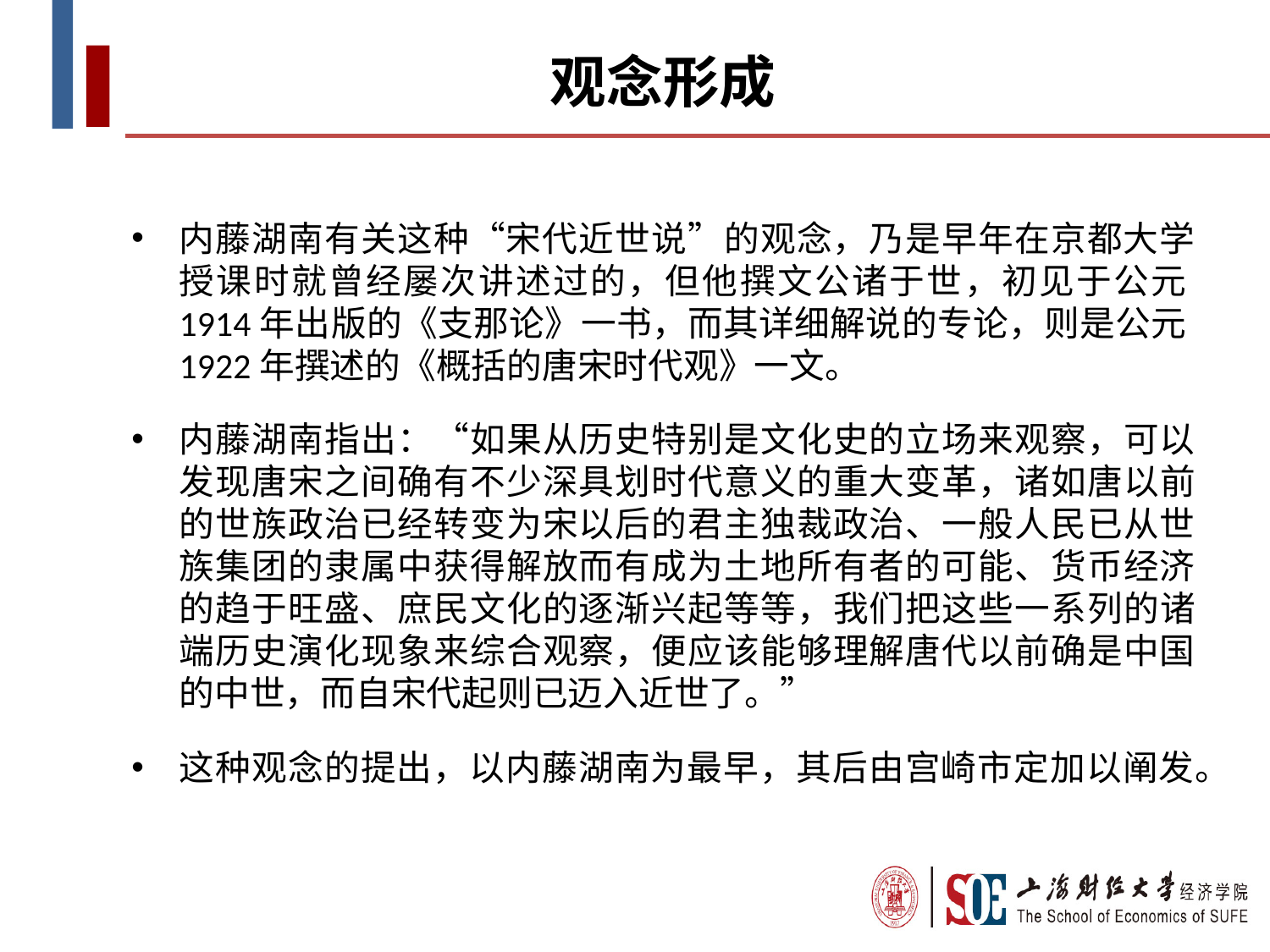

观念形成
内藤湖南有关这种“宋代近世说”的观念，乃是早年在京都大学授课时就曾经屡次讲述过的，但他撰文公诸于世，初见于公元1914年出版的《支那论》一书，而其详细解说的专论，则是公元1922年撰述的《概括的唐宋时代观》一文。
内藤湖南指出：“如果从历史特别是文化史的立场来观察，可以发现唐宋之间确有不少深具划时代意义的重大变革，诸如唐以前的世族政治已经转变为宋以后的君主独裁政治、一般人民已从世族集团的隶属中获得解放而有成为土地所有者的可能、货币经济的趋于旺盛、庶民文化的逐渐兴起等等，我们把这些一系列的诸端历史演化现象来综合观察，便应该能够理解唐代以前确是中国的中世，而自宋代起则已迈入近世了。”
这种观念的提出，以内藤湖南为最早，其后由宫崎市定加以阐发。